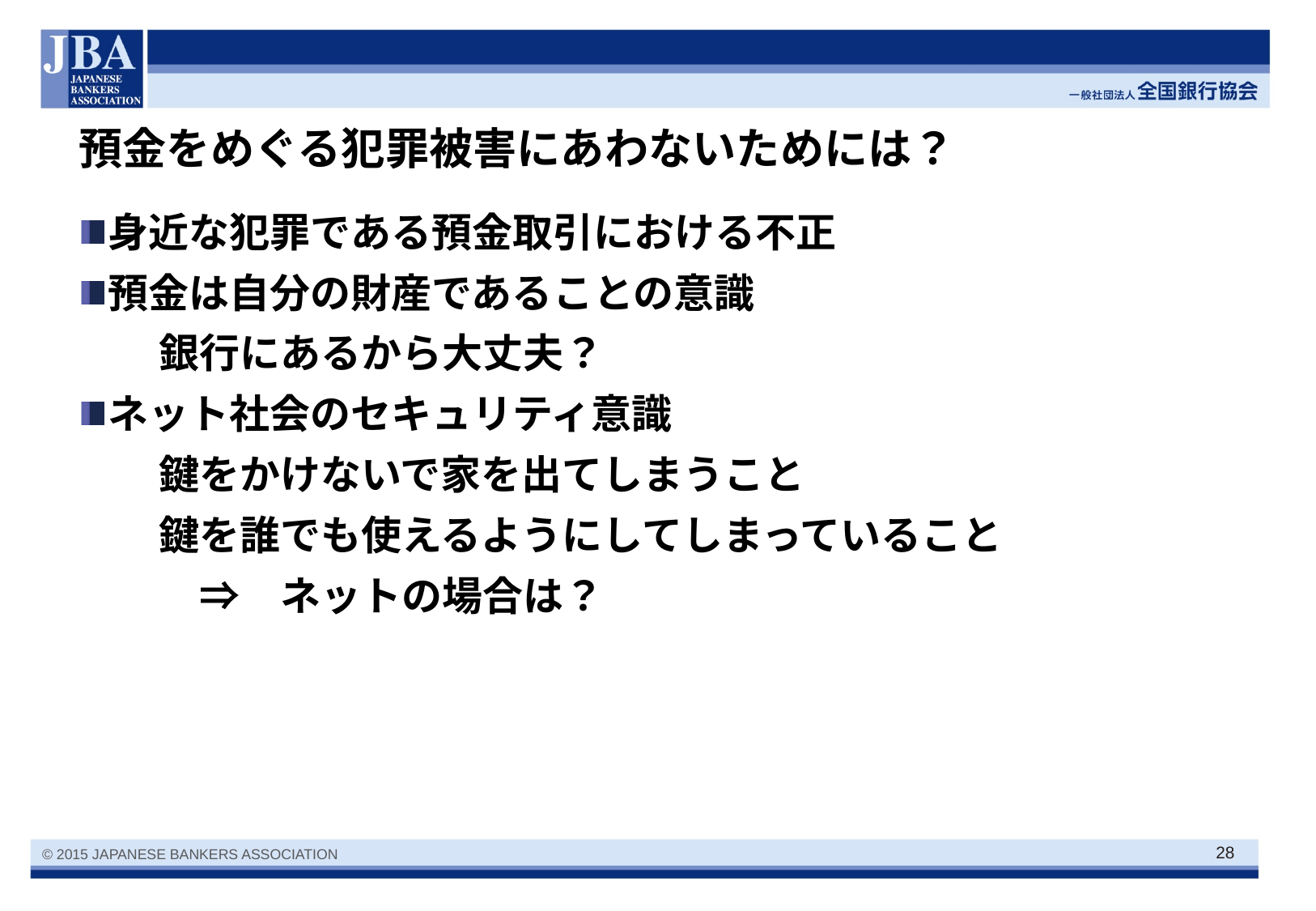

# 預金をめぐる犯罪被害にあわないためには？
身近な犯罪である預金取引における不正
預金は自分の財産であることの意識
　　銀行にあるから大丈夫？
ネット社会のセキュリティ意識
　　鍵をかけないで家を出てしまうこと
　　鍵を誰でも使えるようにしてしまっていること
　　　⇒　ネットの場合は？